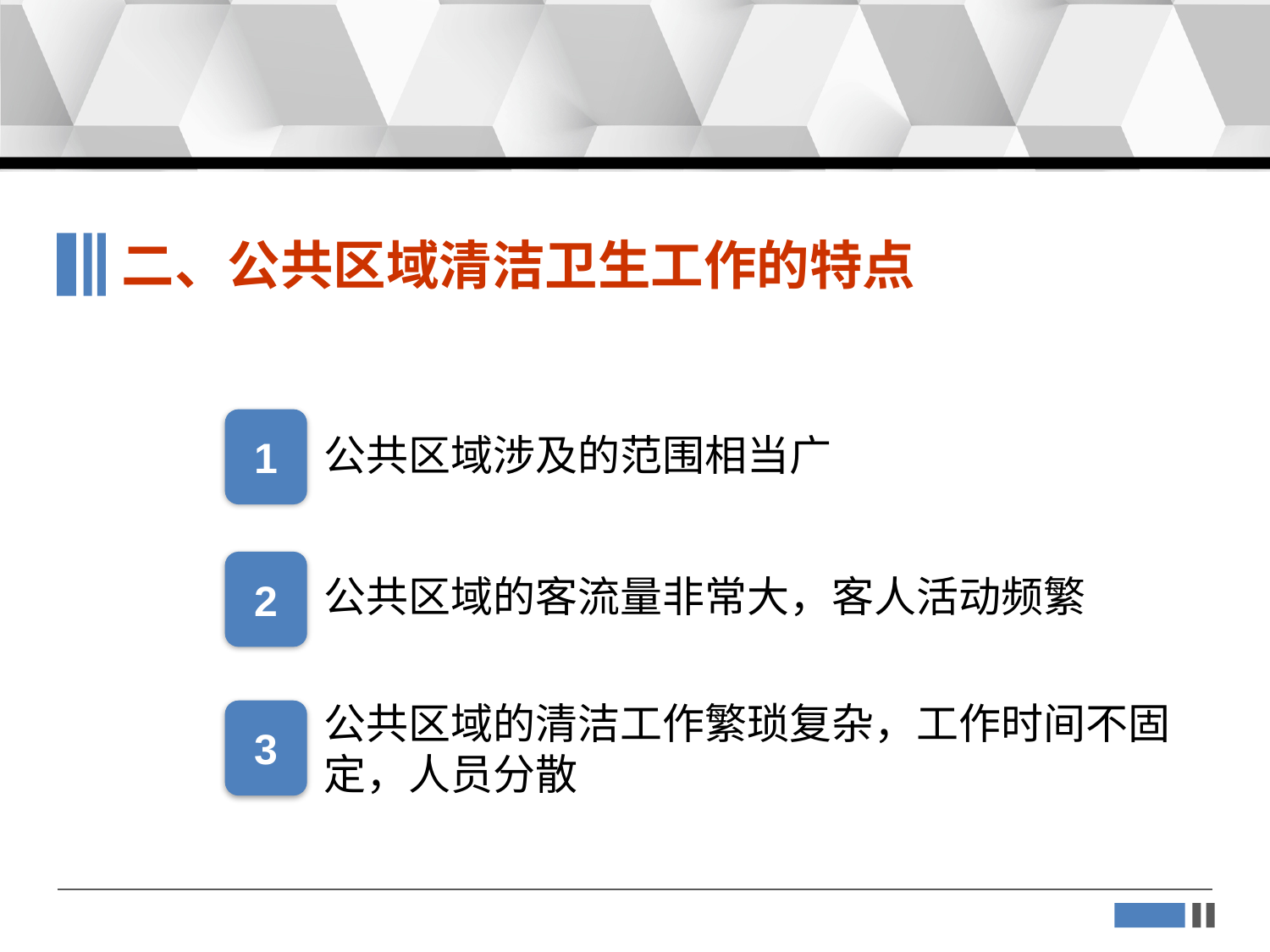

二、公共区域清洁卫生工作的特点

公共区域涉及的范围相当广
1
公共区域的客流量非常大，客人活动频繁
2
3
公共区域的清洁工作繁琐复杂，工作时间不固定，人员分散